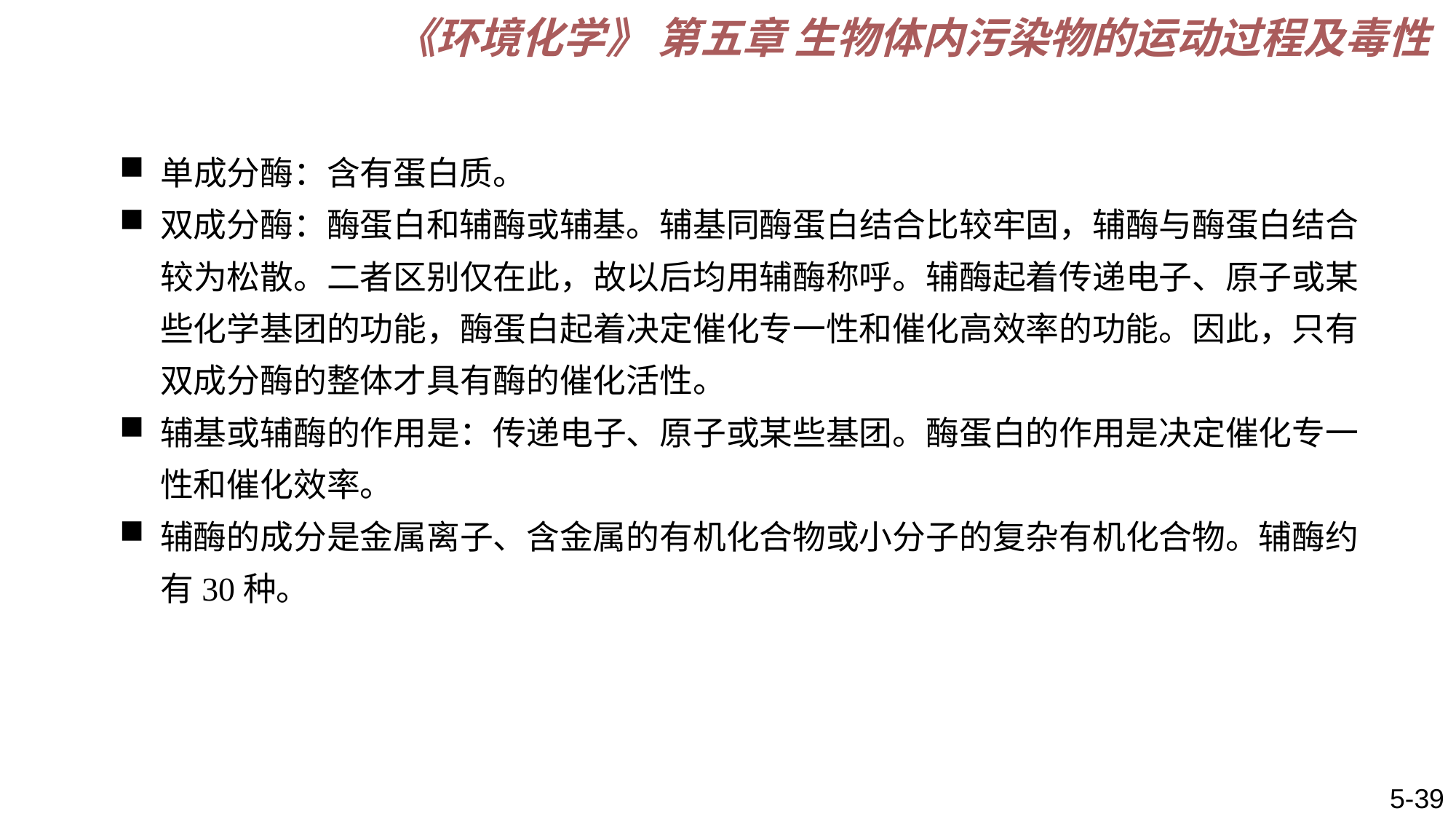

《环境化学》 第五章 生物体内污染物的运动过程及毒性
单成分酶：含有蛋白质。
双成分酶：酶蛋白和辅酶或辅基。辅基同酶蛋白结合比较牢固，辅酶与酶蛋白结合较为松散。二者区别仅在此，故以后均用辅酶称呼。辅酶起着传递电子、原子或某些化学基团的功能，酶蛋白起着决定催化专一性和催化高效率的功能。因此，只有双成分酶的整体才具有酶的催化活性。
辅基或辅酶的作用是：传递电子、原子或某些基团。酶蛋白的作用是决定催化专一性和催化效率。
辅酶的成分是金属离子、含金属的有机化合物或小分子的复杂有机化合物。辅酶约有30种。
5-39